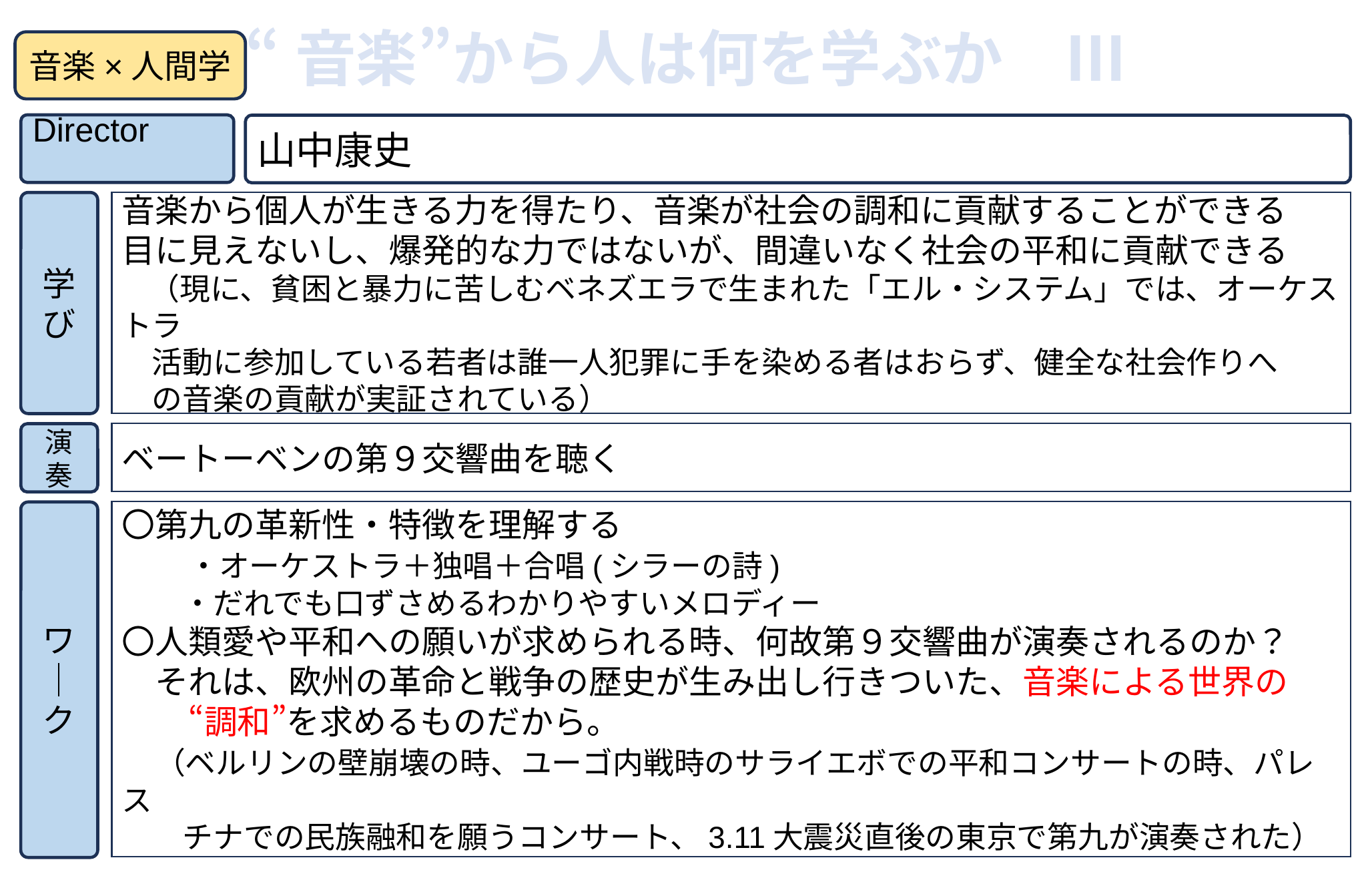

“音楽”から人は何を学ぶか　Ⅲ
音楽×人間学
Director
山中康史
学び
音楽から個人が生きる力を得たり、音楽が社会の調和に貢献することができる
目に見えないし、爆発的な力ではないが、間違いなく社会の平和に貢献できる
　（現に、貧困と暴力に苦しむベネズエラで生まれた「エル・システム」では、オーケストラ
　活動に参加している若者は誰一人犯罪に手を染める者はおらず、健全な社会作りへ
　の音楽の貢献が実証されている）
ベートーベンの第９交響曲を聴く
演奏
〇第九の革新性・特徴を理解する
　　・オーケストラ＋独唱＋合唱(シラーの詩)
　　・だれでも口ずさめるわかりやすいメロディー
〇人類愛や平和への願いが求められる時、何故第９交響曲が演奏されるのか？
　それは、欧州の革命と戦争の歴史が生み出し行きついた、音楽による世界の
　　“調和”を求めるものだから。
　（ベルリンの壁崩壊の時、ユーゴ内戦時のサライエボでの平和コンサートの時、パレス
　　チナでの民族融和を願うコンサート、3.11大震災直後の東京で第九が演奏された）
ワ│ク